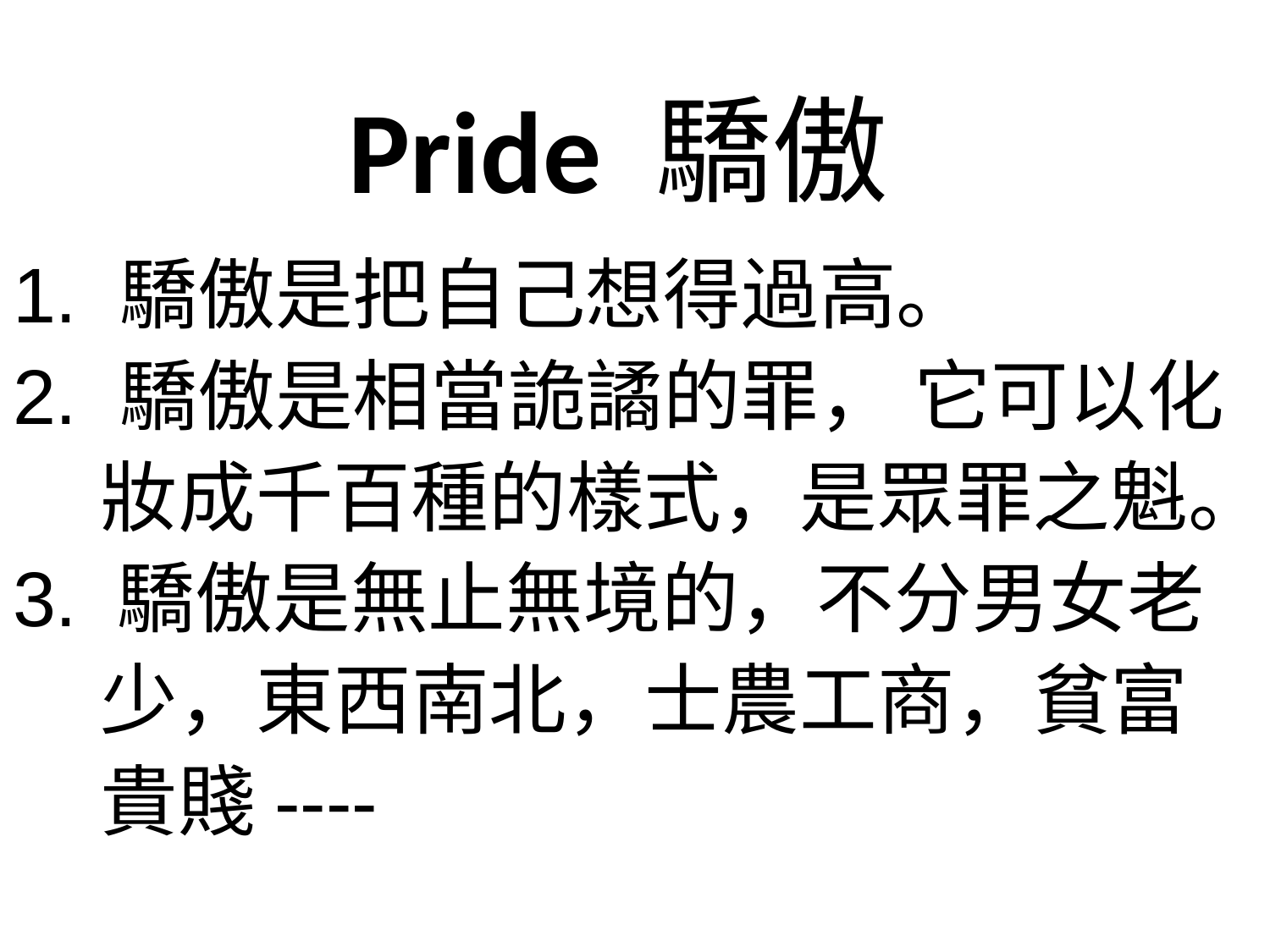

# Pride 驕傲
 驕傲是把自己想得過高。
 驕傲是相當詭譎的罪， 它可以化
    妝成千百種的樣式，是眾罪之魁。
3. 驕傲是無止無境的，不分男女老
    少，東西南北，士農工商，貧富
    貴賤----